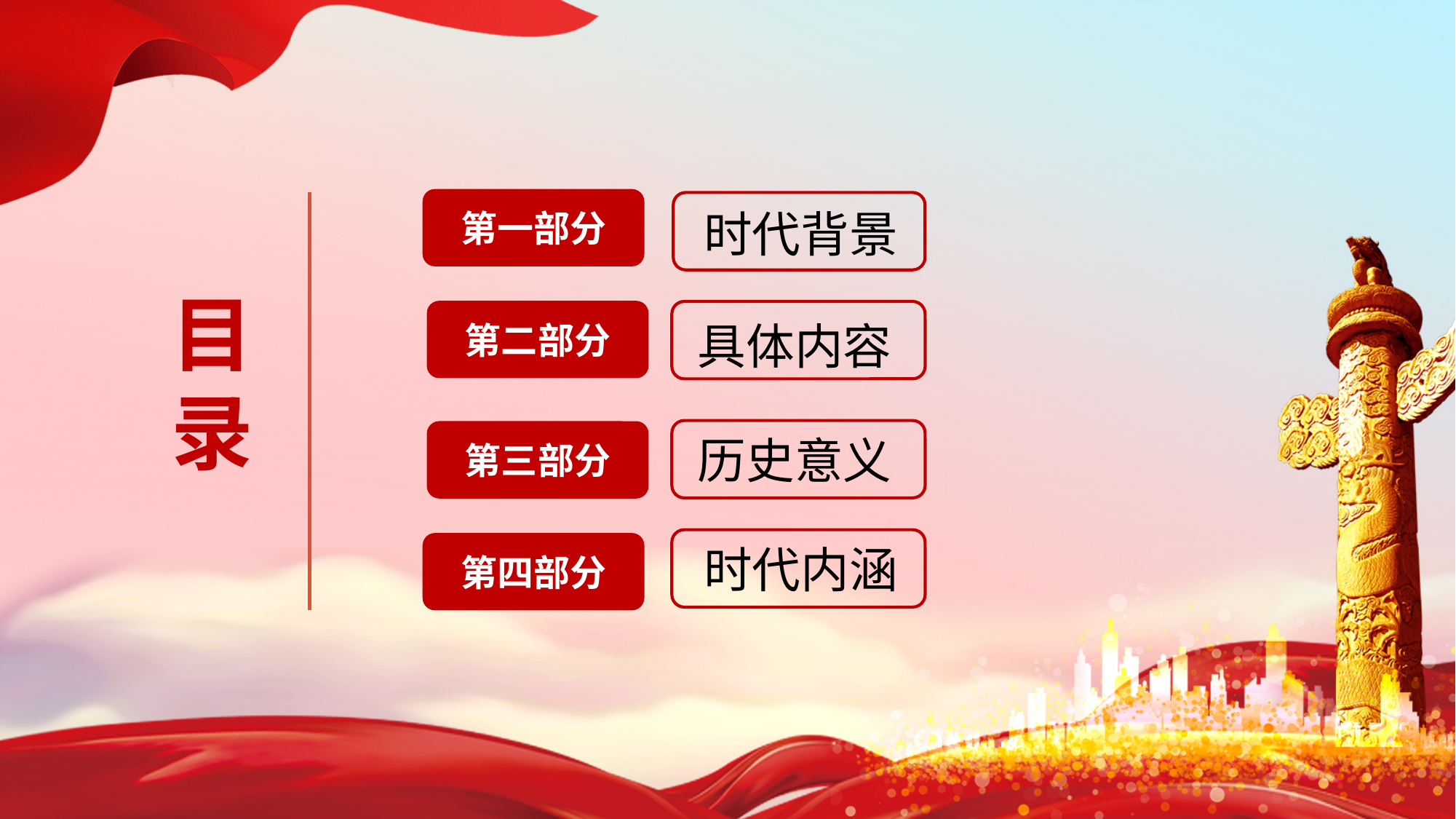

第一部分

时代背景
目
录
第二部分

具体内容

第三部分
历史意义

第四部分
时代内涵